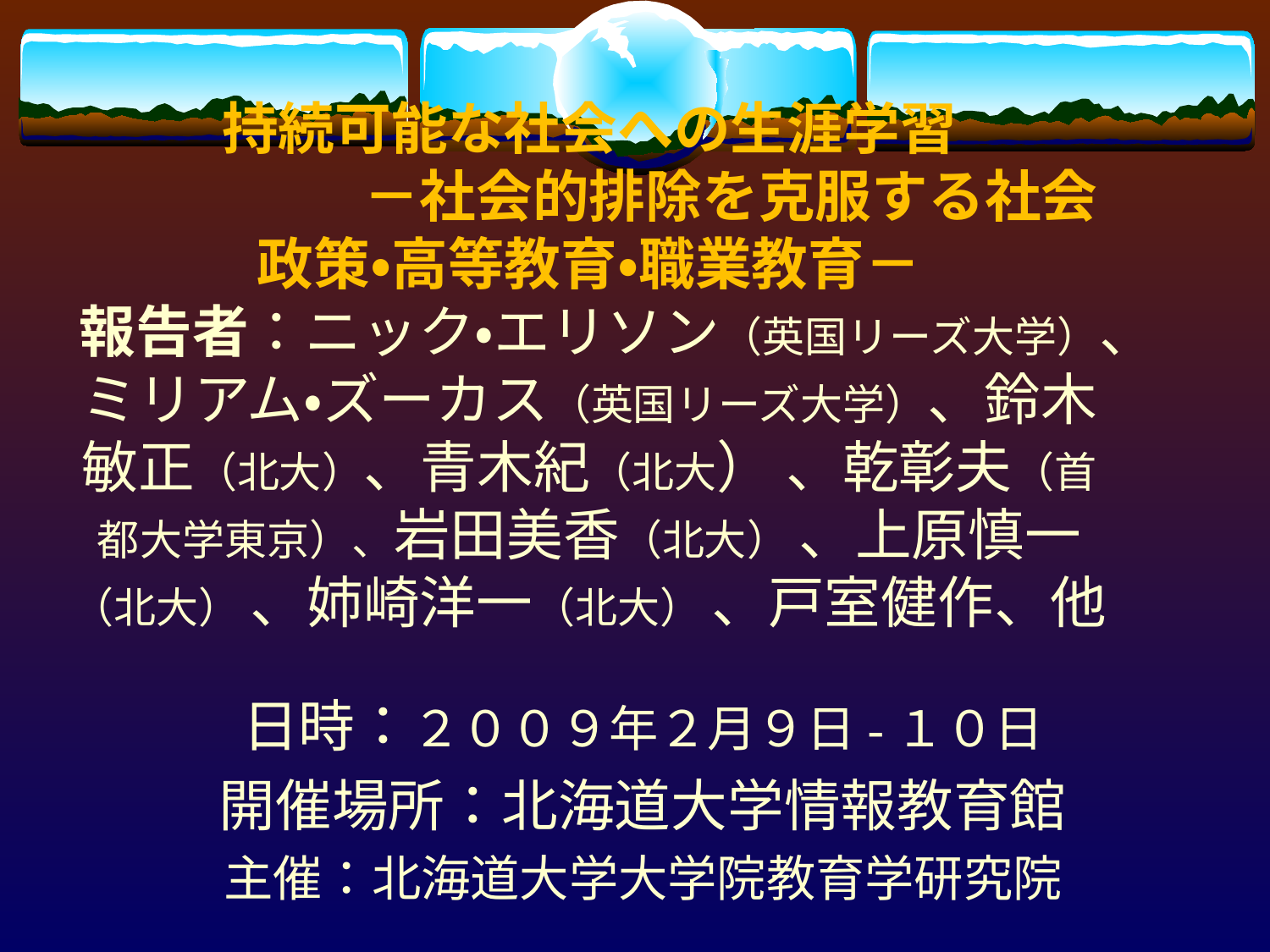

# 持続可能な社会への生涯学習 　　　　　－社会的排除を克服する社会政策・高等教育・職業教育－ 報告者：ニック・エリソン（英国リーズ大学）、ミリアム・ズーカス（英国リーズ大学）、鈴木敏正（北大）、青木紀（北大） 、乾彰夫（首都大学東京）、岩田美香（北大） 、上原慎一（北大） 、姉崎洋一（北大） 、戸室健作、他
日時：２００９年２月９日-１０日
開催場所：北海道大学情報教育館
主催：北海道大学大学院教育学研究院